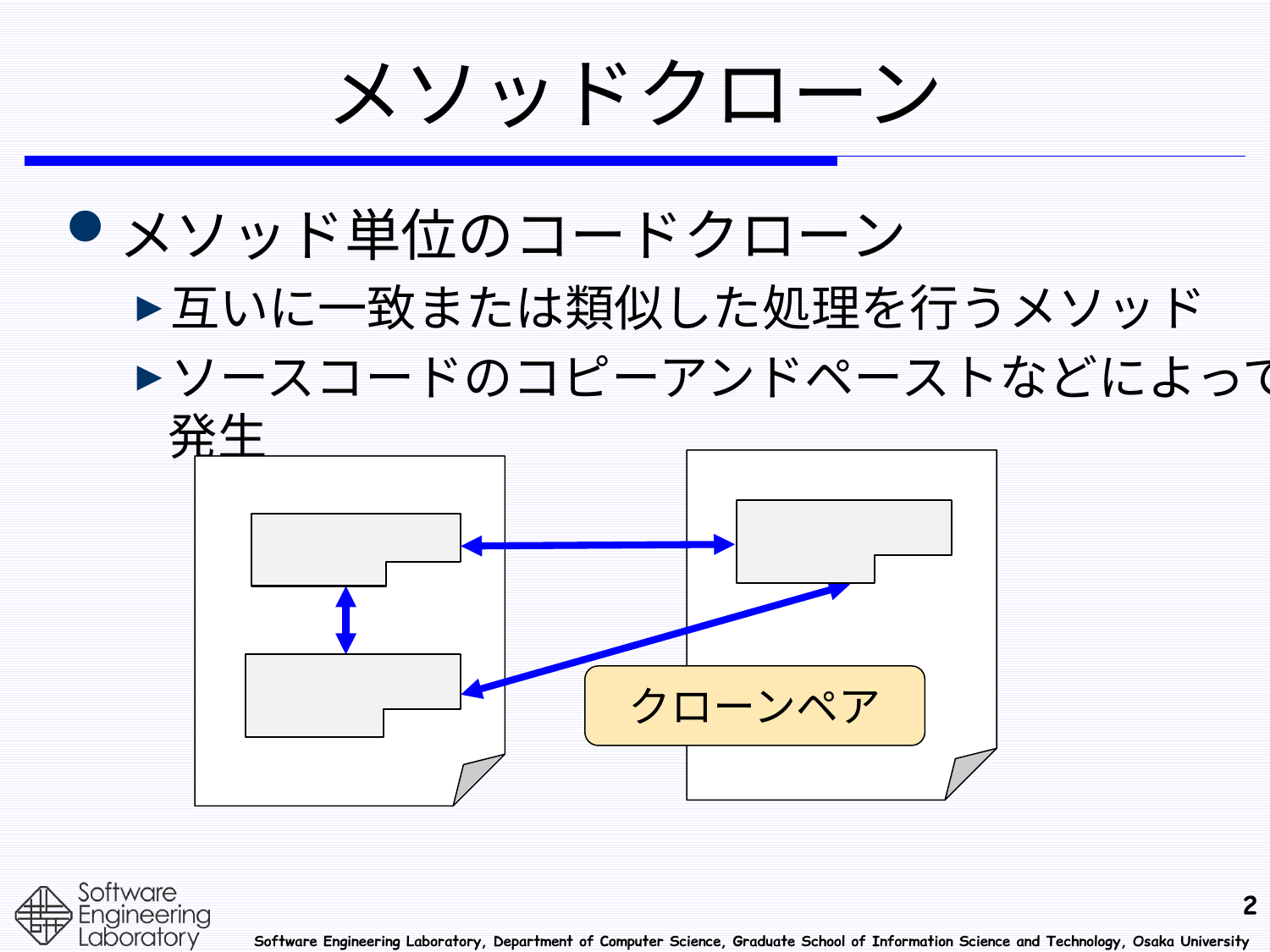

# メソッドクローン
メソッド単位のコードクローン
互いに一致または類似した処理を行うメソッド
ソースコードのコピーアンドペーストなどによって発生

クローンペア